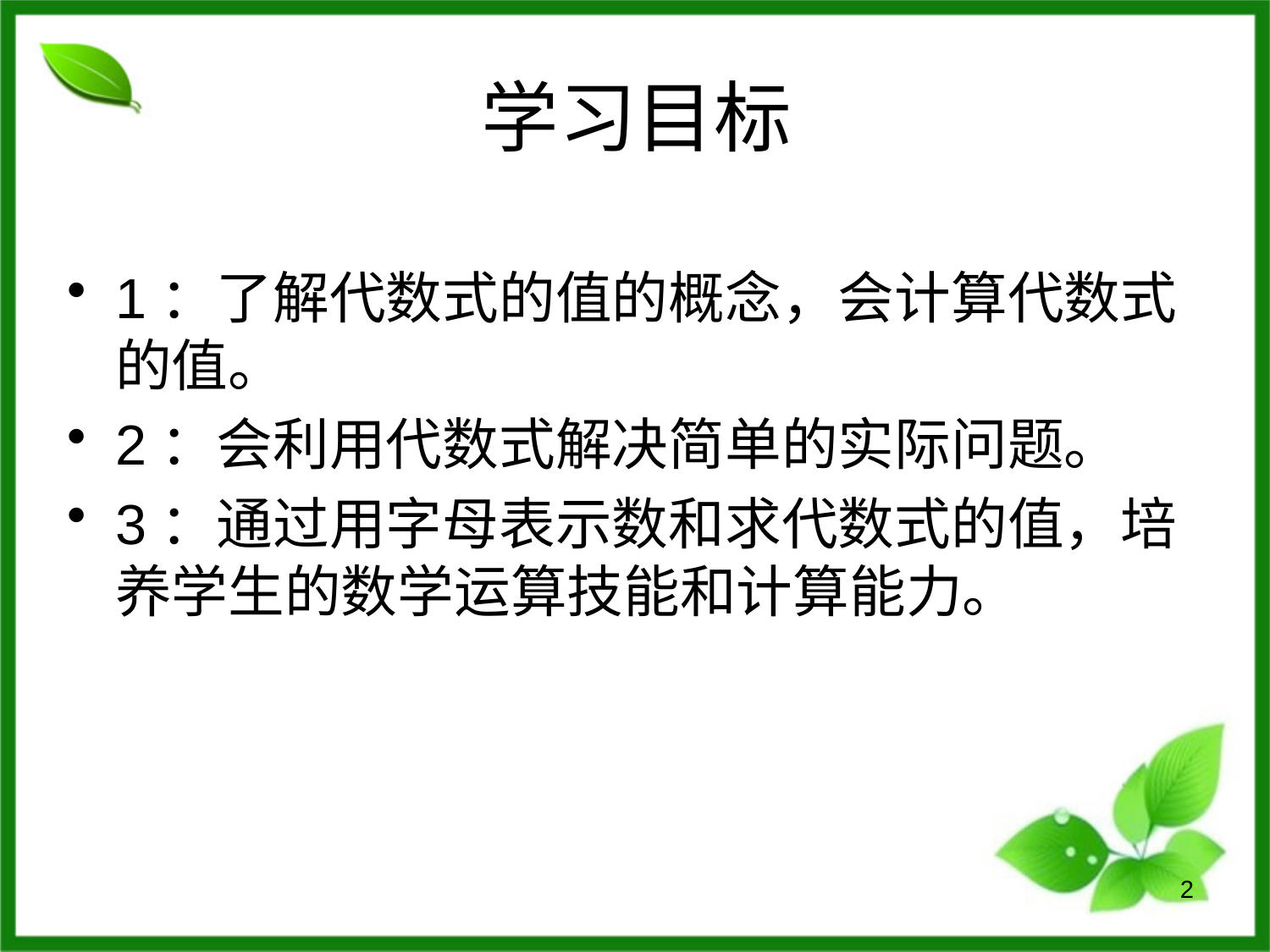

# 学习目标
1：了解代数式的值的概念，会计算代数式的值。
2：会利用代数式解决简单的实际问题。
3：通过用字母表示数和求代数式的值，培养学生的数学运算技能和计算能力。
2